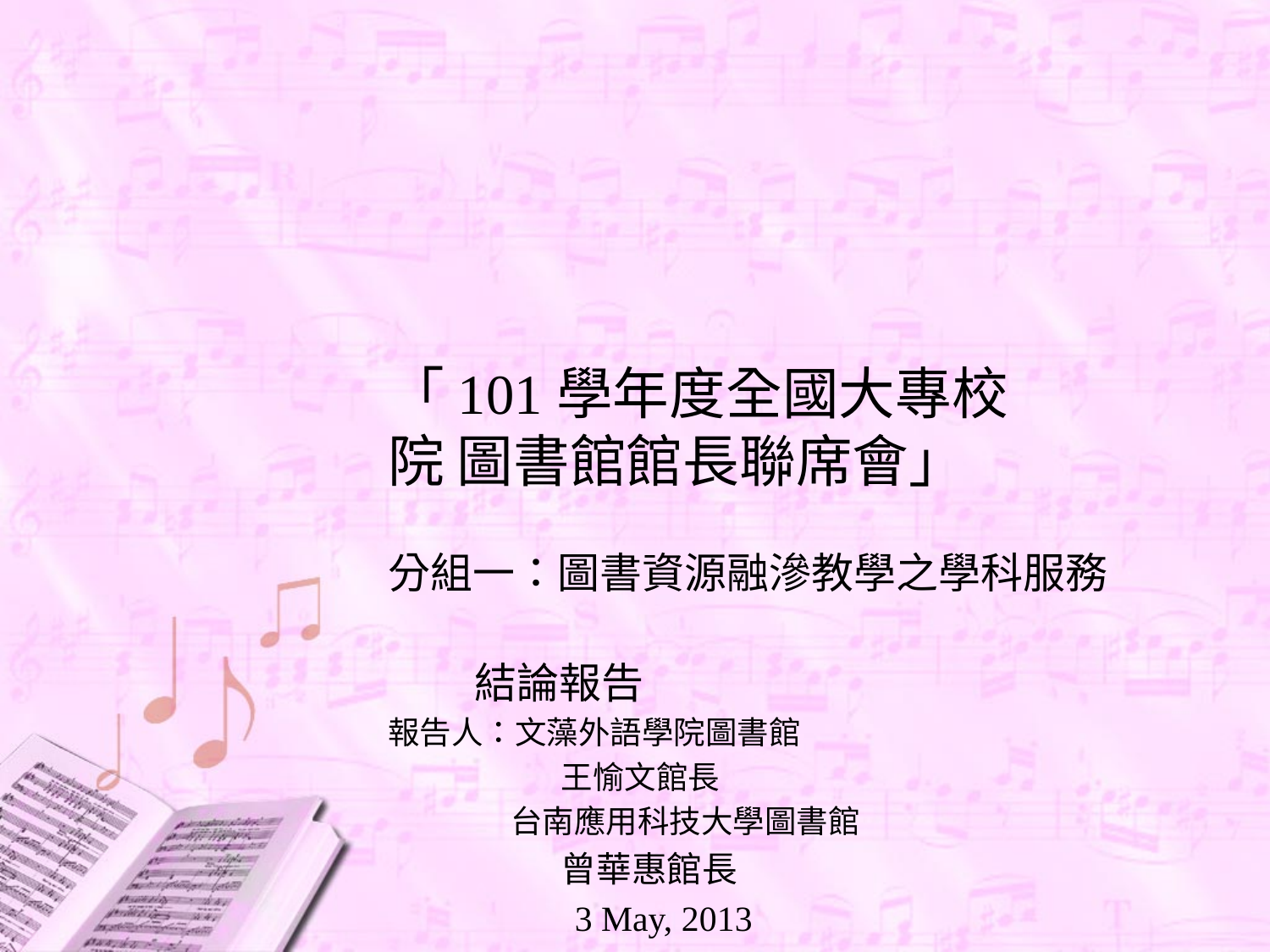

# 「101學年度全國大專校院 圖書館館長聯席會」
分組一：圖書資源融滲教學之學科服務
        結論報告
報告人：文藻外語學院圖書館
                       王愉文館長
                台南應用科技大學圖書館
                       曾華惠館長
                     3 May, 2013